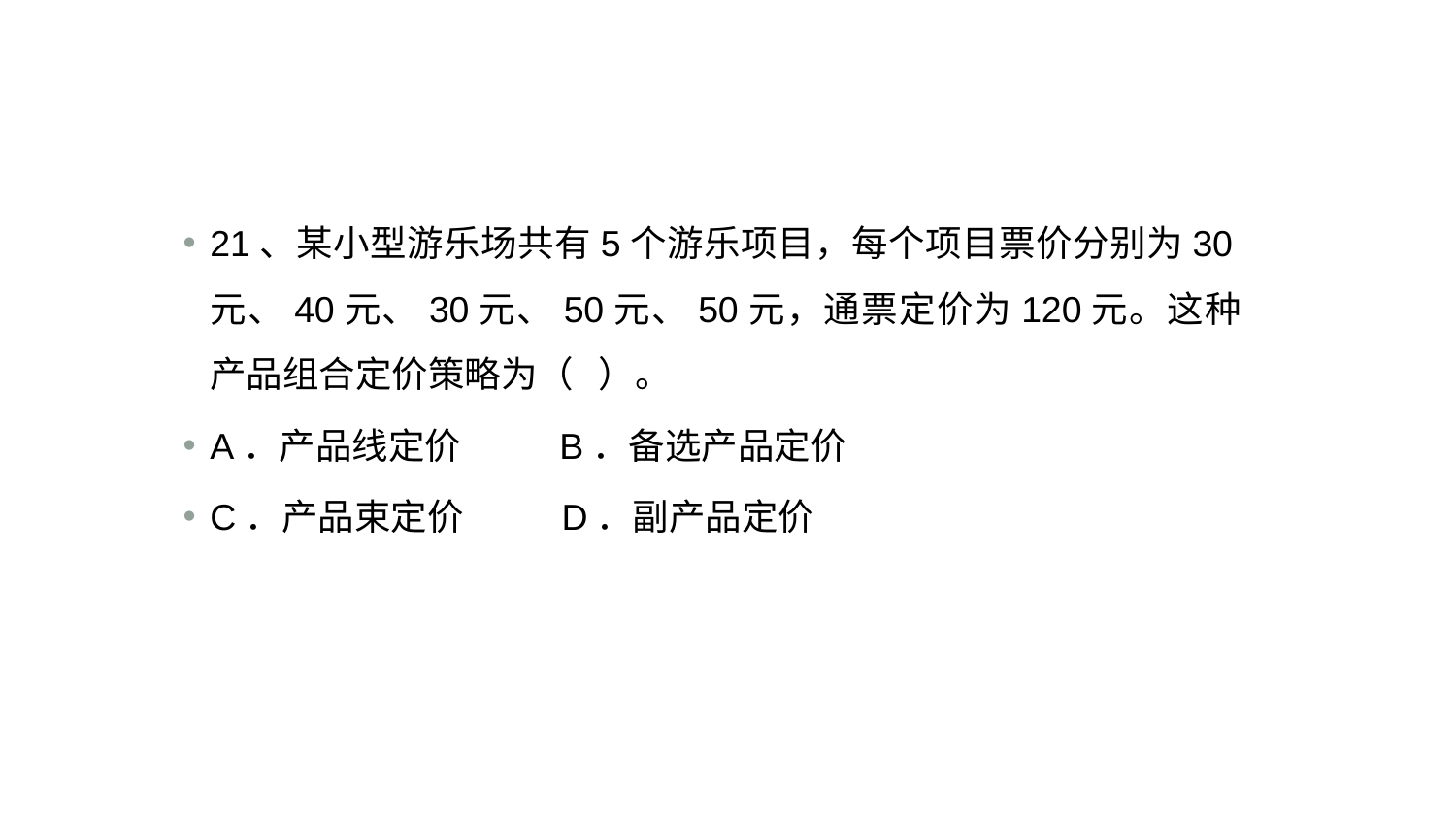

#
21、某小型游乐场共有5个游乐项目，每个项目票价分别为30元、40元、30元、50元、50元，通票定价为120元。这种产品组合定价策略为（   ）。
A．产品线定价  　　B．备选产品定价
C．产品束定价  　　D．副产品定价